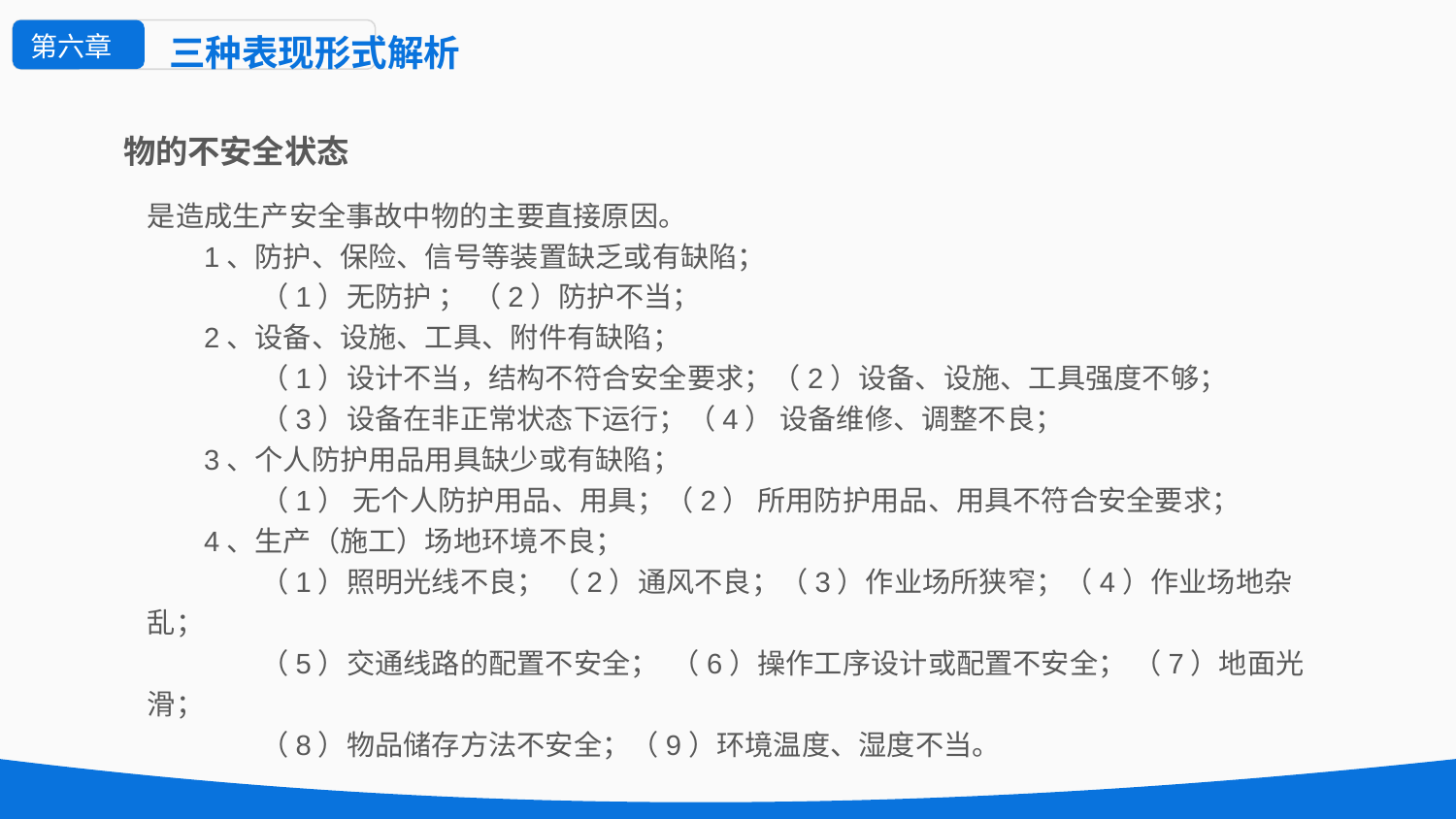

第六章
三种表现形式解析
物的不安全状态
是造成生产安全事故中物的主要直接原因。
1、防护、保险、信号等装置缺乏或有缺陷；
（1）无防护 ； （2）防护不当；
2、设备、设施、工具、附件有缺陷；
（1）设计不当，结构不符合安全要求；（2）设备、设施、工具强度不够；
（3）设备在非正常状态下运行；（4） 设备维修、调整不良；
3、个人防护用品用具缺少或有缺陷；
（1） 无个人防护用品、用具；（2） 所用防护用品、用具不符合安全要求；
4、生产（施工）场地环境不良；
（1）照明光线不良； （2）通风不良；（3）作业场所狭窄；（4）作业场地杂乱；
（5）交通线路的配置不安全；  （6）操作工序设计或配置不安全； （7）地面光滑；
（8）物品储存方法不安全；（9）环境温度、湿度不当。